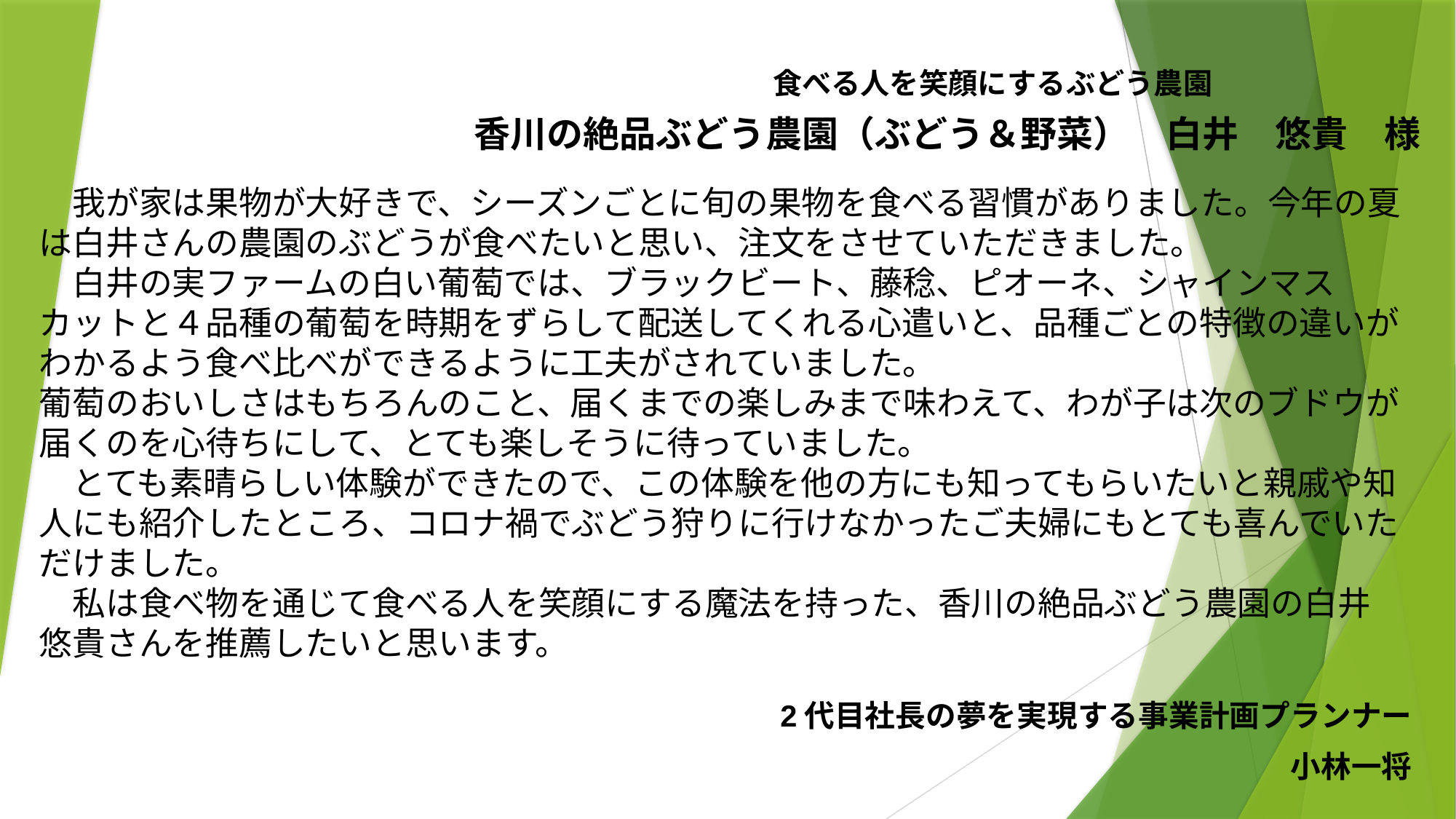

# 食べる人を笑顔にするぶどう農園
　香川の絶品ぶどう農園（ぶどう＆野菜）　白井　悠貴　様
　我が家は果物が大好きで、シーズンごとに旬の果物を食べる習慣がありました。今年の夏は白井さんの農園のぶどうが食べたいと思い、注文をさせていただきました。
　白井の実ファームの白い葡萄では、ブラックビート、藤稔、ピオーネ、シャインマスカットと４品種の葡萄を時期をずらして配送してくれる心遣いと、品種ごとの特徴の違いがわかるよう食べ比べができるように工夫がされていました。
葡萄のおいしさはもちろんのこと、届くまでの楽しみまで味わえて、わが子は次のブドウが届くのを心待ちにして、とても楽しそうに待っていました。
　とても素晴らしい体験ができたので、この体験を他の方にも知ってもらいたいと親戚や知人にも紹介したところ、コロナ禍でぶどう狩りに行けなかったご夫婦にもとても喜んでいただけました。
　私は食べ物を通じて食べる人を笑顔にする魔法を持った、香川の絶品ぶどう農園の白井悠貴さんを推薦したいと思います。
2代目社長の夢を実現する事業計画プランナー
小林一将